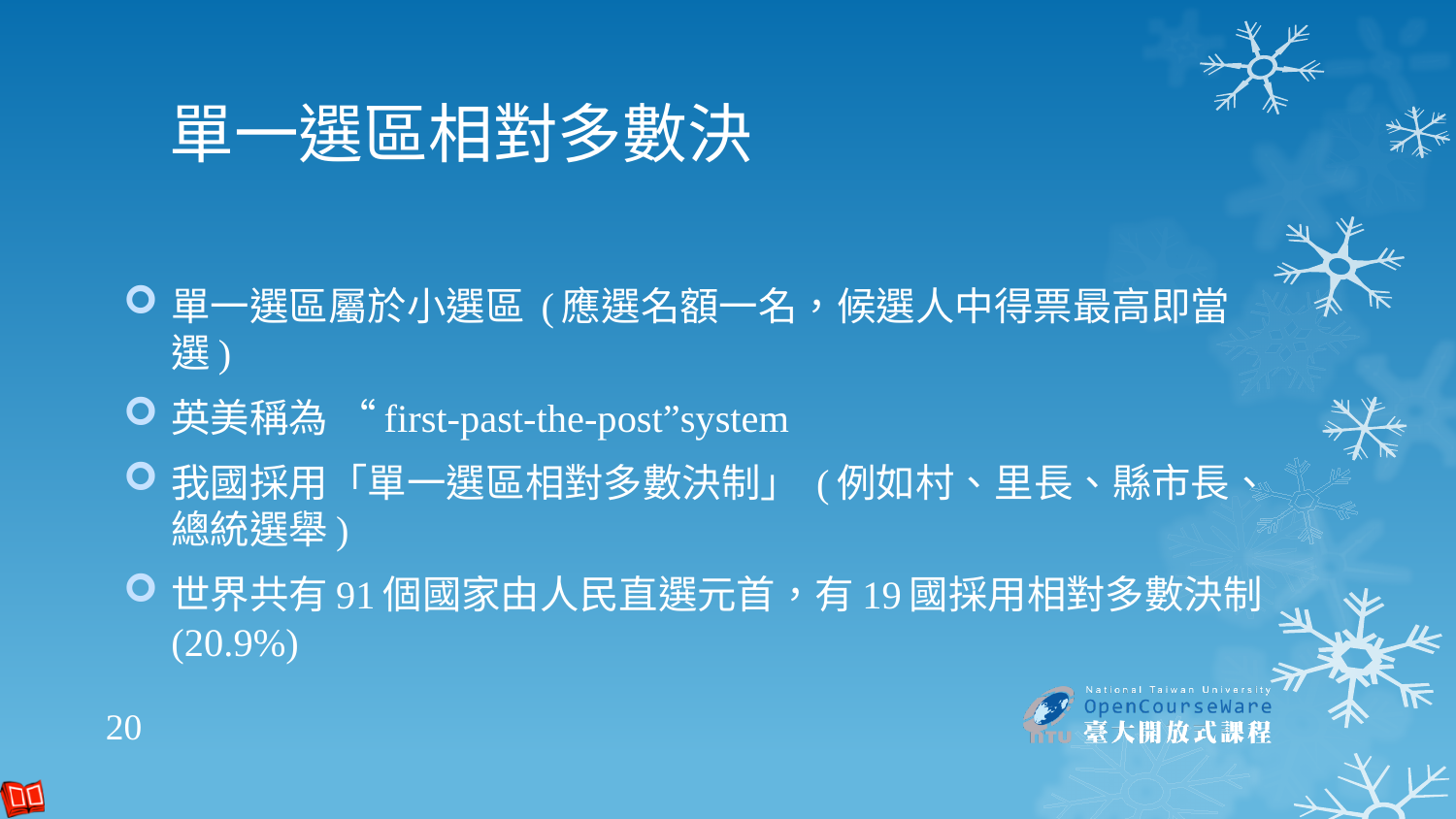

# 單一選區相對多數決
單一選區屬於小選區 (應選名額一名，候選人中得票最高即當選)
英美稱為 “first-past-the-post”system
我國採用「單一選區相對多數決制」 (例如村、里長、縣市長、總統選舉)
世界共有91個國家由人民直選元首，有19國採用相對多數決制 (20.9%)
20